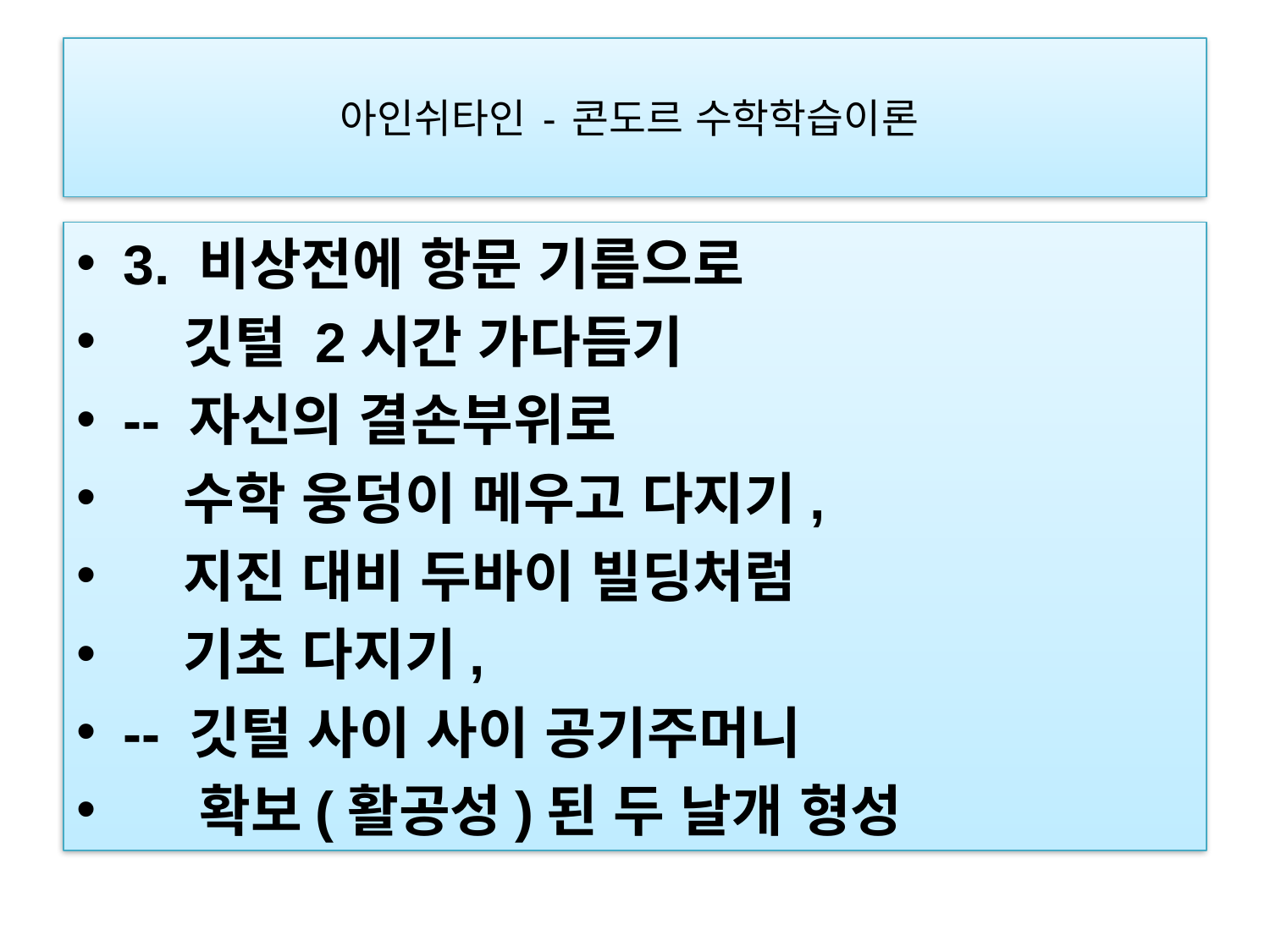

# 아인쉬타인 - 콘도르 수학학습이론
3. 비상전에 항문 기름으로
   깃털 2시간 가다듬기
-- 자신의 결손부위로
   수학 웅덩이 메우고 다지기,
   지진 대비 두바이 빌딩처럼
   기초 다지기,
-- 깃털 사이 사이 공기주머니
    확보(활공성)된 두 날개 형성